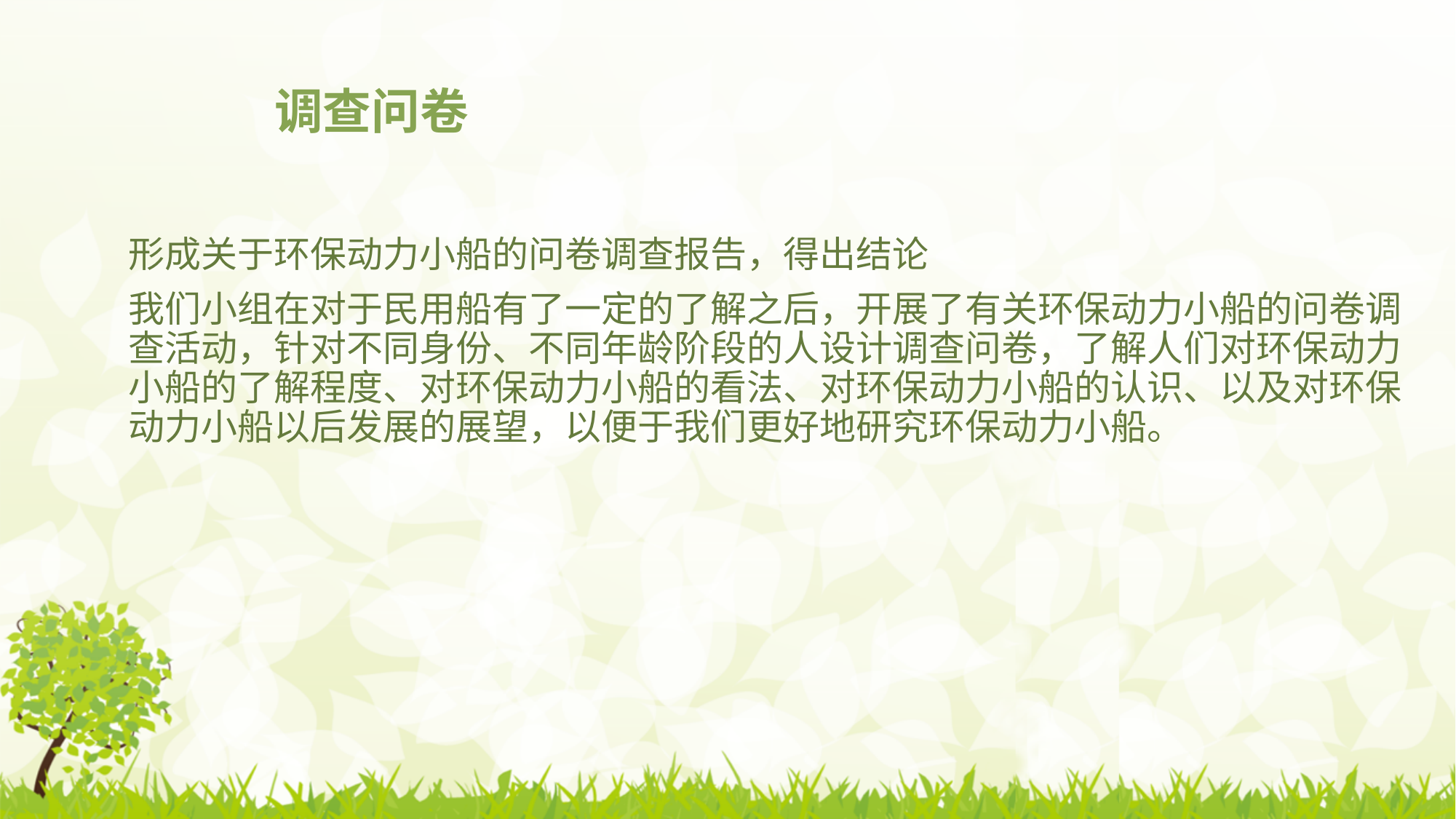

# 调查问卷

形成关于环保动力小船的问卷调查报告，得出结论
我们小组在对于民用船有了一定的了解之后，开展了有关环保动力小船的问卷调查活动，针对不同身份、不同年龄阶段的人设计调查问卷，了解人们对环保动力小船的了解程度、对环保动力小船的看法、对环保动力小船的认识、以及对环保动力小船以后发展的展望，以便于我们更好地研究环保动力小船。